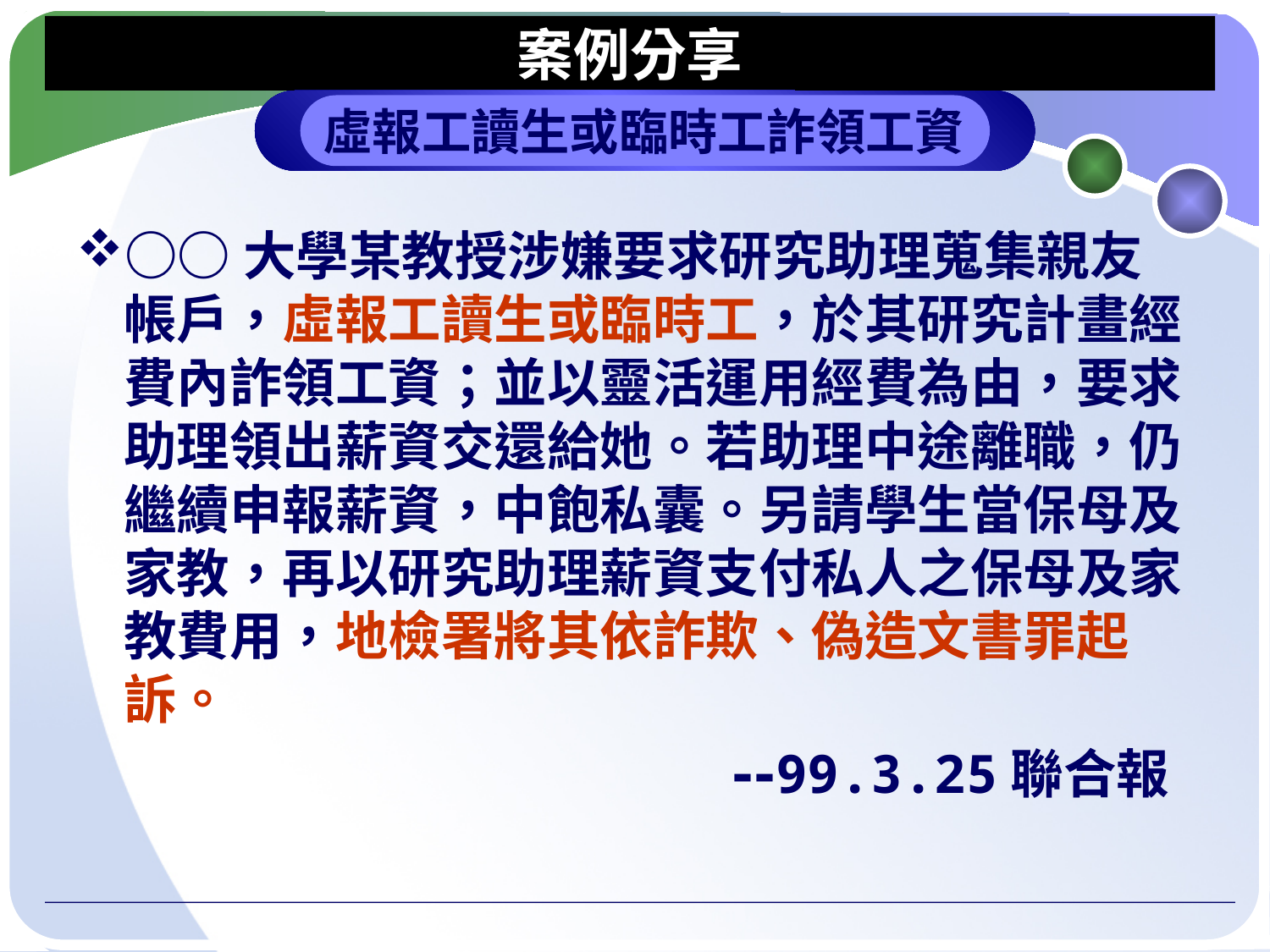

案例分享
# 案例分享

虛報工讀生或臨時工詐領工資
○○大學某教授涉嫌要求研究助理蒐集親友帳戶，虛報工讀生或臨時工，於其研究計畫經費內詐領工資；並以靈活運用經費為由，要求助理領出薪資交還給她。若助理中途離職，仍繼續申報薪資，中飽私囊。另請學生當保母及家教，再以研究助理薪資支付私人之保母及家教費用，地檢署將其依詐欺、偽造文書罪起訴。
   --99.3.25聯合報